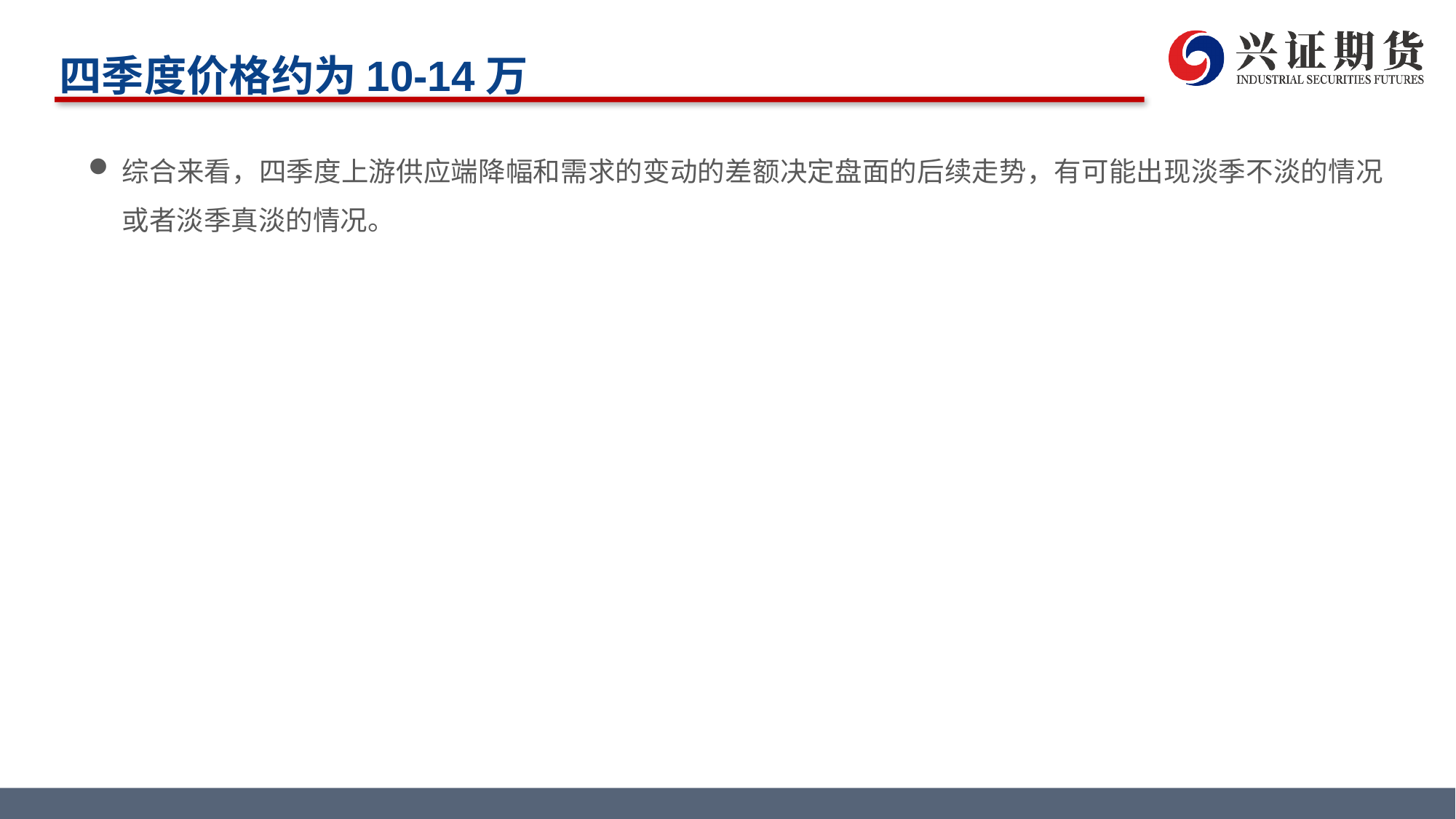

四季度价格约为10-14万

综合来看，四季度上游供应端降幅和需求的变动的差额决定盘面的后续走势，有可能出现淡季不淡的情况或者淡季真淡的情况。